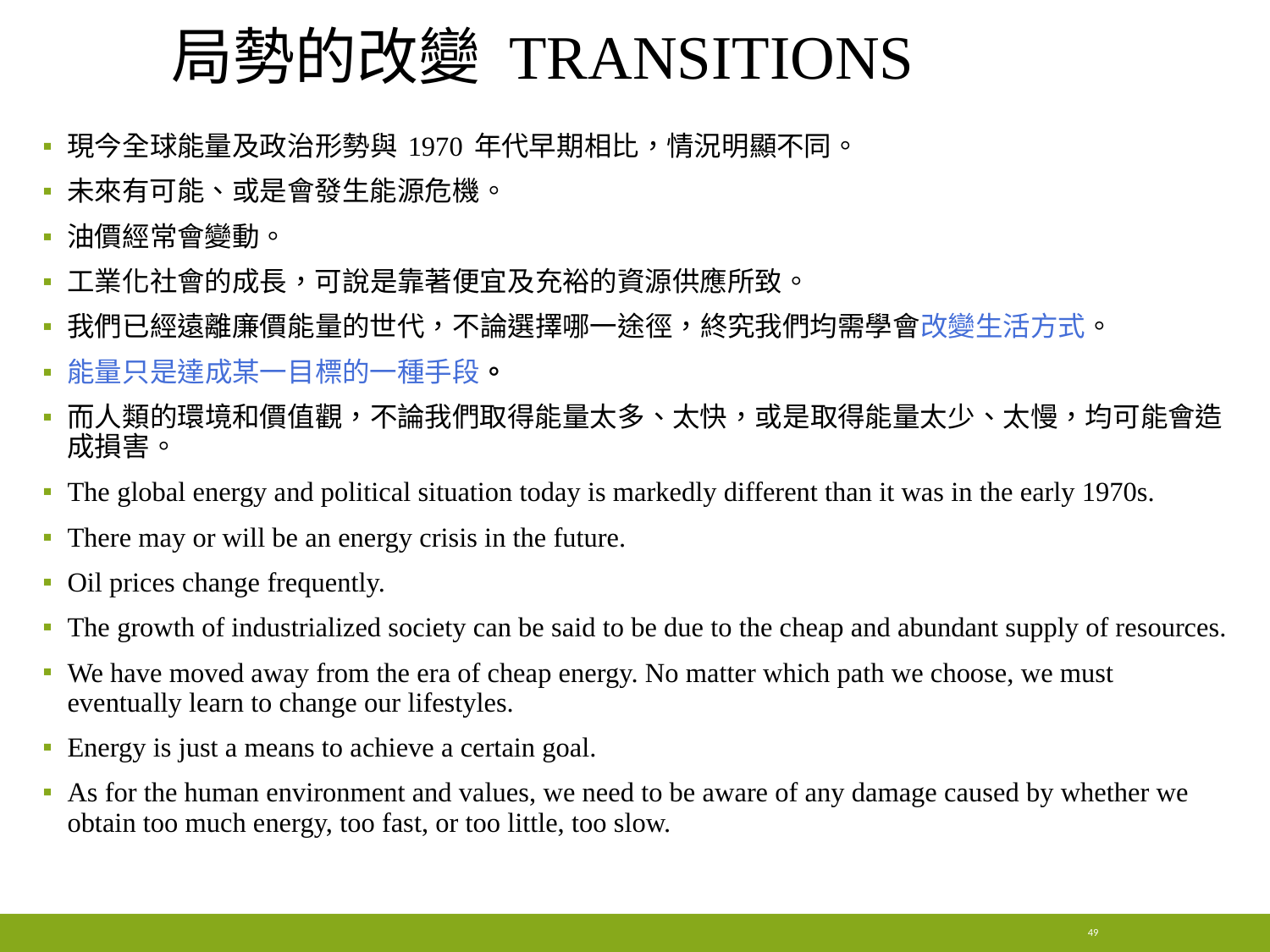

# 局勢的改變 Transitions
現今全球能量及政治形勢與 1970 年代早期相比，情況明顯不同。
未來有可能、或是會發生能源危機。
油價經常會變動。
工業化社會的成長，可說是靠著便宜及充裕的資源供應所致。
我們已經遠離廉價能量的世代，不論選擇哪一途徑，終究我們均需學會改變生活方式。
能量只是達成某一目標的一種手段。
而人類的環境和價值觀，不論我們取得能量太多、太快，或是取得能量太少、太慢，均可能會造成損害。
The global energy and political situation today is markedly different than it was in the early 1970s.
There may or will be an energy crisis in the future.
Oil prices change frequently.
The growth of industrialized society can be said to be due to the cheap and abundant supply of resources.
We have moved away from the era of cheap energy. No matter which path we choose, we must eventually learn to change our lifestyles.
Energy is just a means to achieve a certain goal.
As for the human environment and values, we need to be aware of any damage caused by whether we obtain too much energy, too fast, or too little, too slow.
49